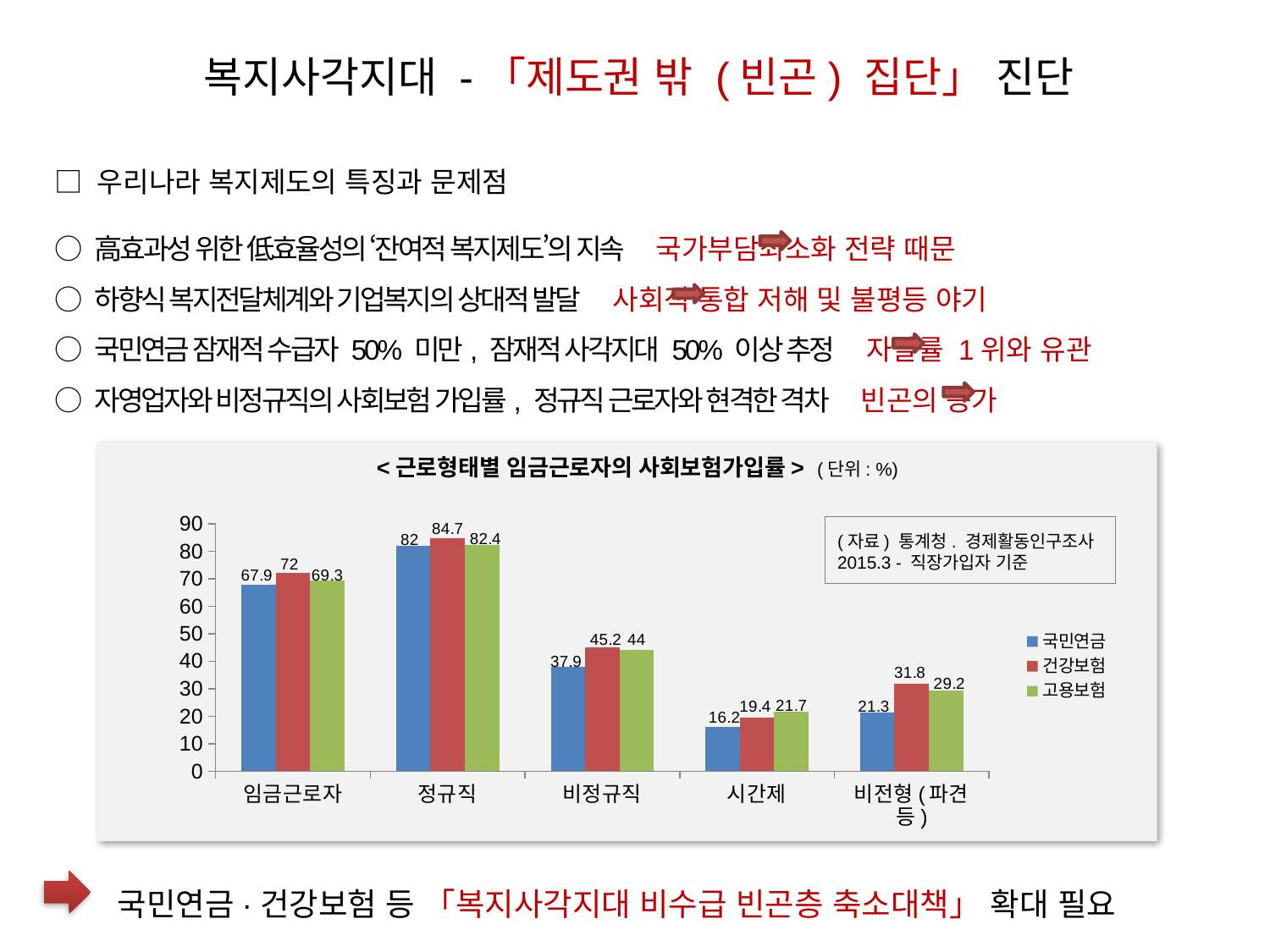

복지사각지대 -「제도권 밖 (빈곤) 집단」 진단
□ 우리나라 복지제도의 특징과 문제점

○ 高효과성 위한 低효율성의 ‘잔여적 복지제도’의 지속      국가부담최소화 전략 때문
○ 하향식 복지전달체계와 기업복지의 상대적 발달      사회적 통합 저해 및 불평등 야기
○ 국민연금 잠재적 수급자 50% 미만, 잠재적 사각지대 50% 이상 추정      자살률 1위와 유관
○ 자영업자와 비정규직의 사회보험 가입률, 정규직 근로자와 현격한 격차      빈곤의 증가

<근로형태별 임금근로자의 사회보험가입률>  (단위: %)

### Chart

| Category | 국민연금 | 건강보험 | 고용보험 |
|---|---|---|---|
| 임금근로자 | 67.9 | 72.0 | 69.3 |
| 정규직 | 82.0 | 84.7 | 82.4 |
| 비정규직 | 37.9 | 45.2 | 44.0 |
| 시간제 | 16.2 | 19.4 | 21.7 |
| 비전형(파견 등) | 21.3 | 31.8 | 29.2 |
(자료) 통계청. 경제활동인구조사
2015.3 - 직장가입자 기준
국민연금·건강보험 등 「복지사각지대 비수급 빈곤층 축소대책」 확대 필요